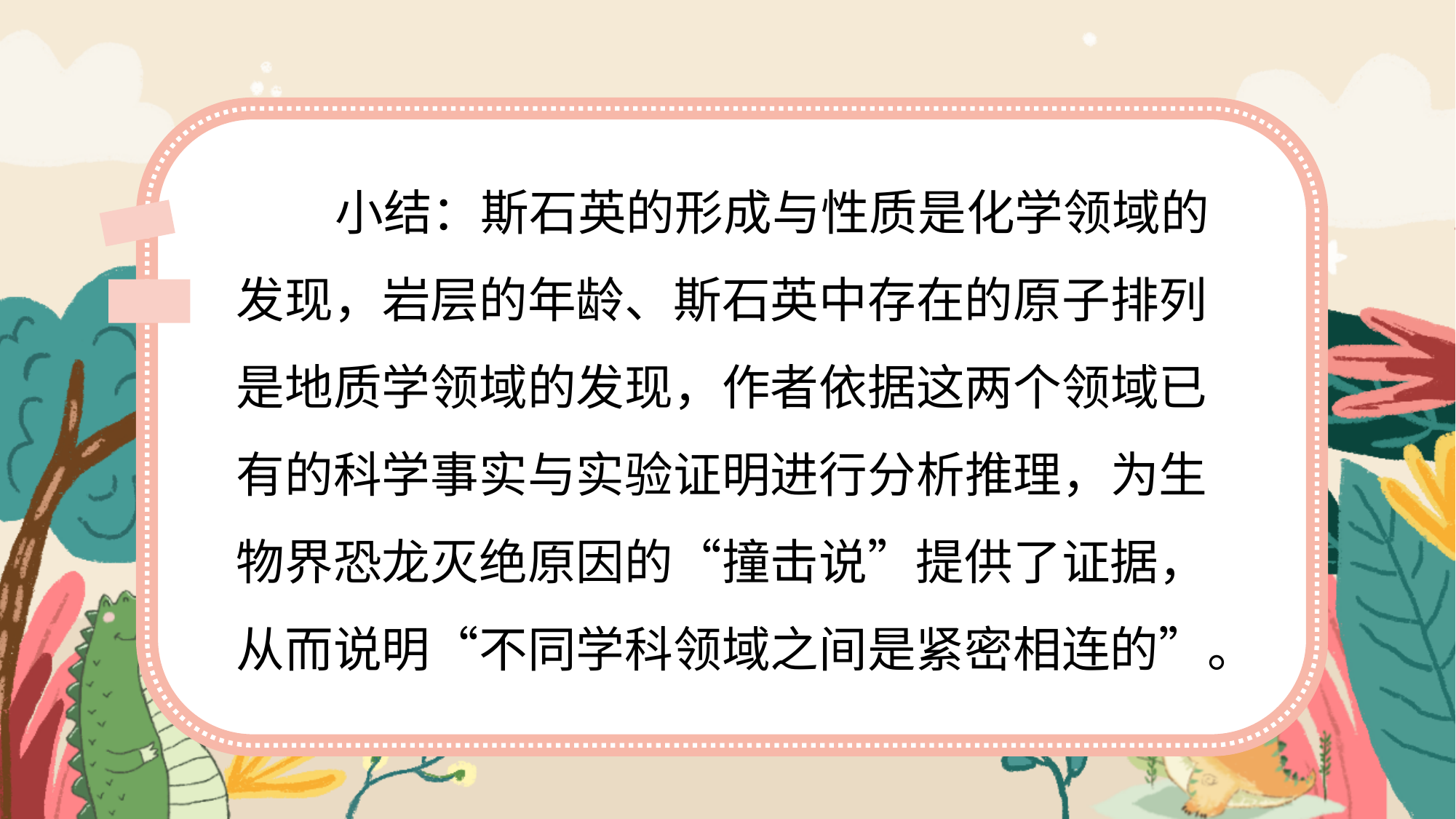

不同学科领域之间是紧密相连的。在一个科学领域的新发现肯定会对其他领域产生影响。（开头）南极洲恐龙化石的发现，说明恐龙无处不有，（题目）这一发现为支持“地壳在进行缓慢但又不可抗拒的运动”这一理论提供了另一个强有力的证据。（结尾）科学家发现斯石英的性质，这一发现为支持恐龙灭绝的原因是“撞击说”提供了另一个强有力的证据。（结尾变式）

        小结：斯石英的形成与性质是化学领域的发现，岩层的年龄、斯石英中存在的原子排列是地质学领域的发现，作者依据这两个领域已有的科学事实与实验证明进行分析推理，为生物界恐龙灭绝原因的“撞击说”提供了证据，从而说明“不同学科领域之间是紧密相连的”。